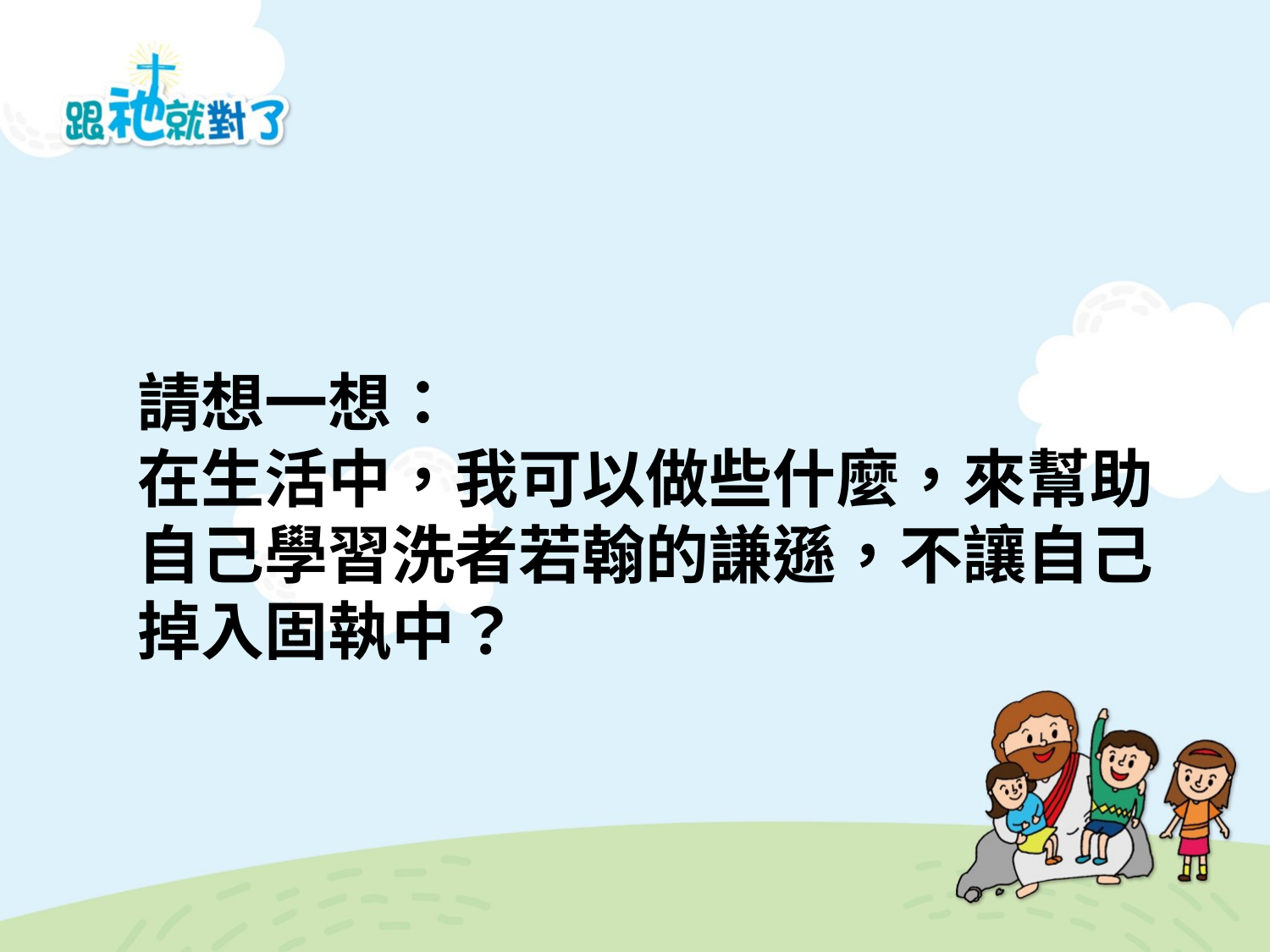

請想一想：
在生活中，我可以做些什麼，來幫助自己學習洗者若翰的謙遜，不讓自己掉入固執中？